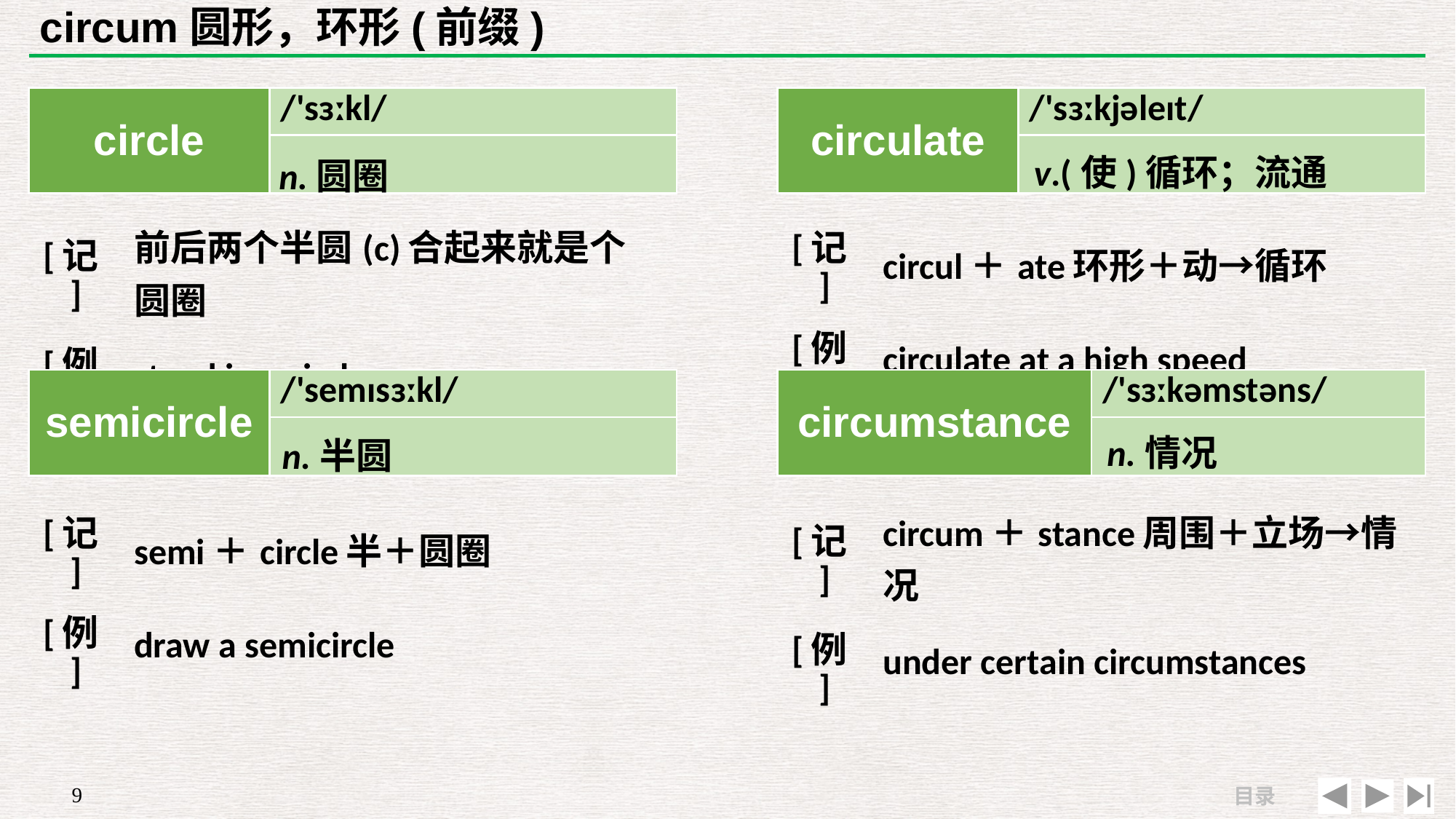

# circum圆形，环形(前缀)

| circle | /'sзːkl/ |
| --- | --- |
|  |  |
| circulate | /'sзːkjəleɪt/ |
| --- | --- |
|  |  |
v.(使)循环；流通
n.圆圈
| [记] | 前后两个半圆(c)合起来就是个 圆圈 |
| --- | --- |
| [例] | stand in a circle |
| [记] | circul＋ate环形＋动→循环 |
| --- | --- |
| [例] | circulate at a high speed |
| semicircle | /'semɪsзːkl/ |
| --- | --- |
|  |  |
| circumstance | /'sзːkəmstəns/ |
| --- | --- |
|  |  |
n.情况
n.半圆
| [记] | semi＋circle半＋圆圈 |
| --- | --- |
| [例] | draw a semicircle |
| [记] | circum＋stance周围＋立场→情况 |
| --- | --- |
| [例] | under certain circumstances |